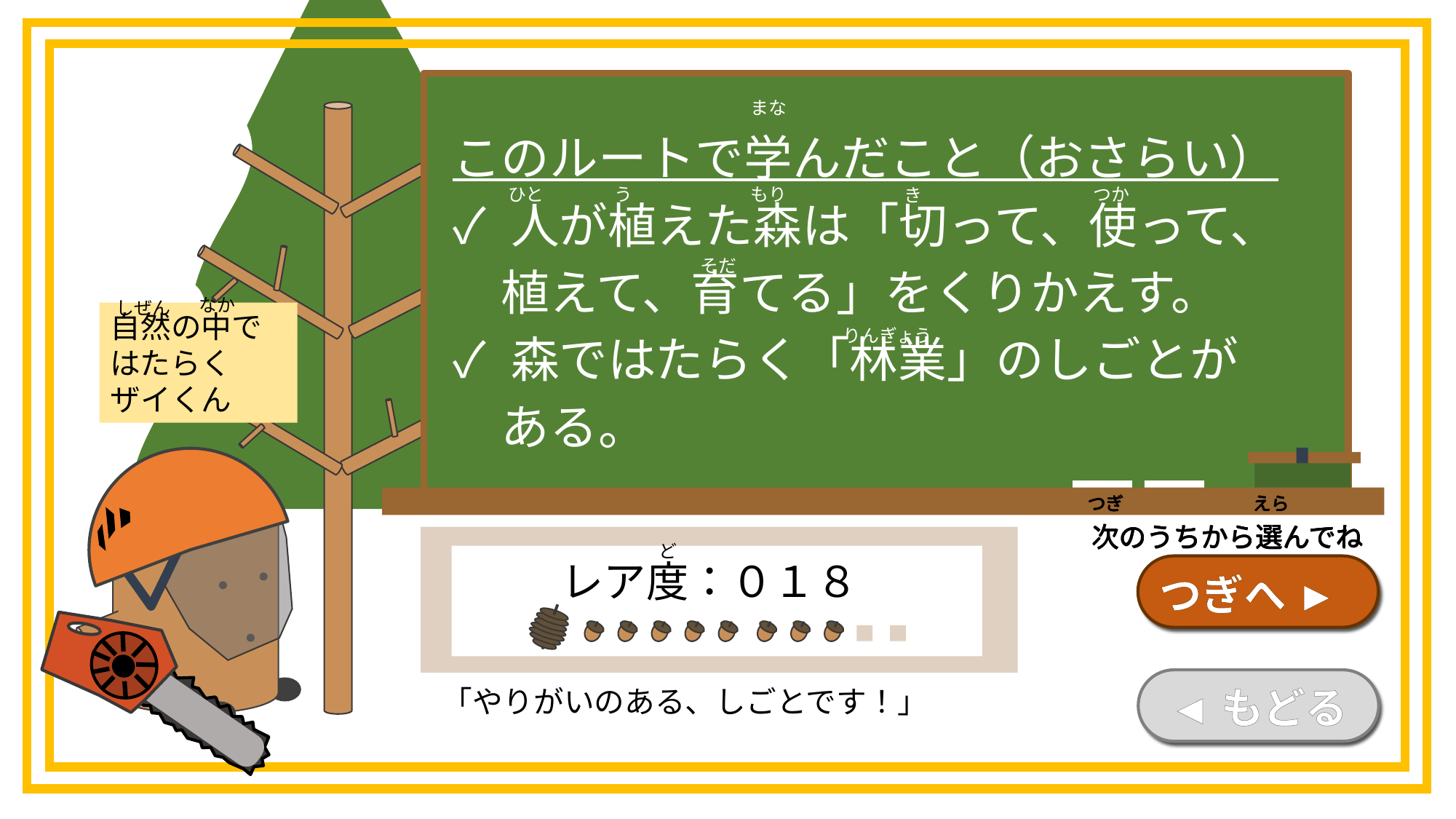

まな
このルートで学んだこと（おさらい）
✓ 人が植えた森は「切って、使って、
　植えて、育てる」をくりかえす。
✓ 森ではたらく「林業」のしごとが
　ある。
ひと
う
つか
もり
き
そだ
なか
しぜん
自然の中で
はたらく
ザイくん
りんぎょう

つぎ
えら
次のうちから選んでね
つぎ
えら
次のうちから選んでね
つぎ
えら
次のうちから選んでね
つぎ
えら
次のうちから選んでね

ど

レア度：０１８

つぎへ ►

◄もどる
「やりがいのある、しごとです！」